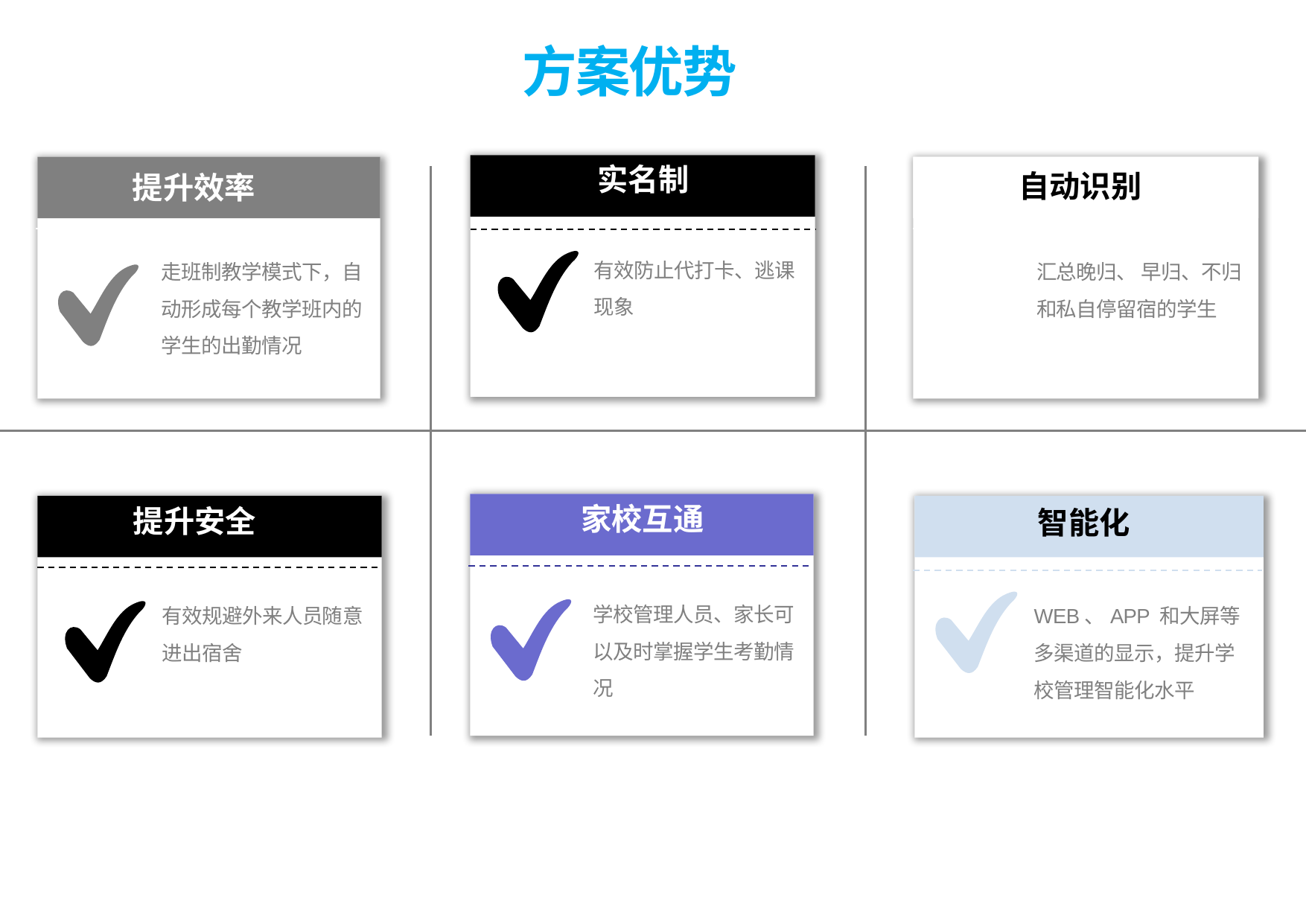

方案优势
实名制

有效防止代打卡、逃课现象
家校互通

学校管理人员、家长可以及时掌握学生考勤情况

自动识别
汇总晚归、 早归、不归和私自停留宿的学生

提升效率
走班制教学模式下，自动形成每个教学班内的学生的出勤情况

提升安全
有效规避外来人员随意进出宿舍

智能化
WEB、APP 和大屏等多渠道的显示，提升学校管理智能化水平